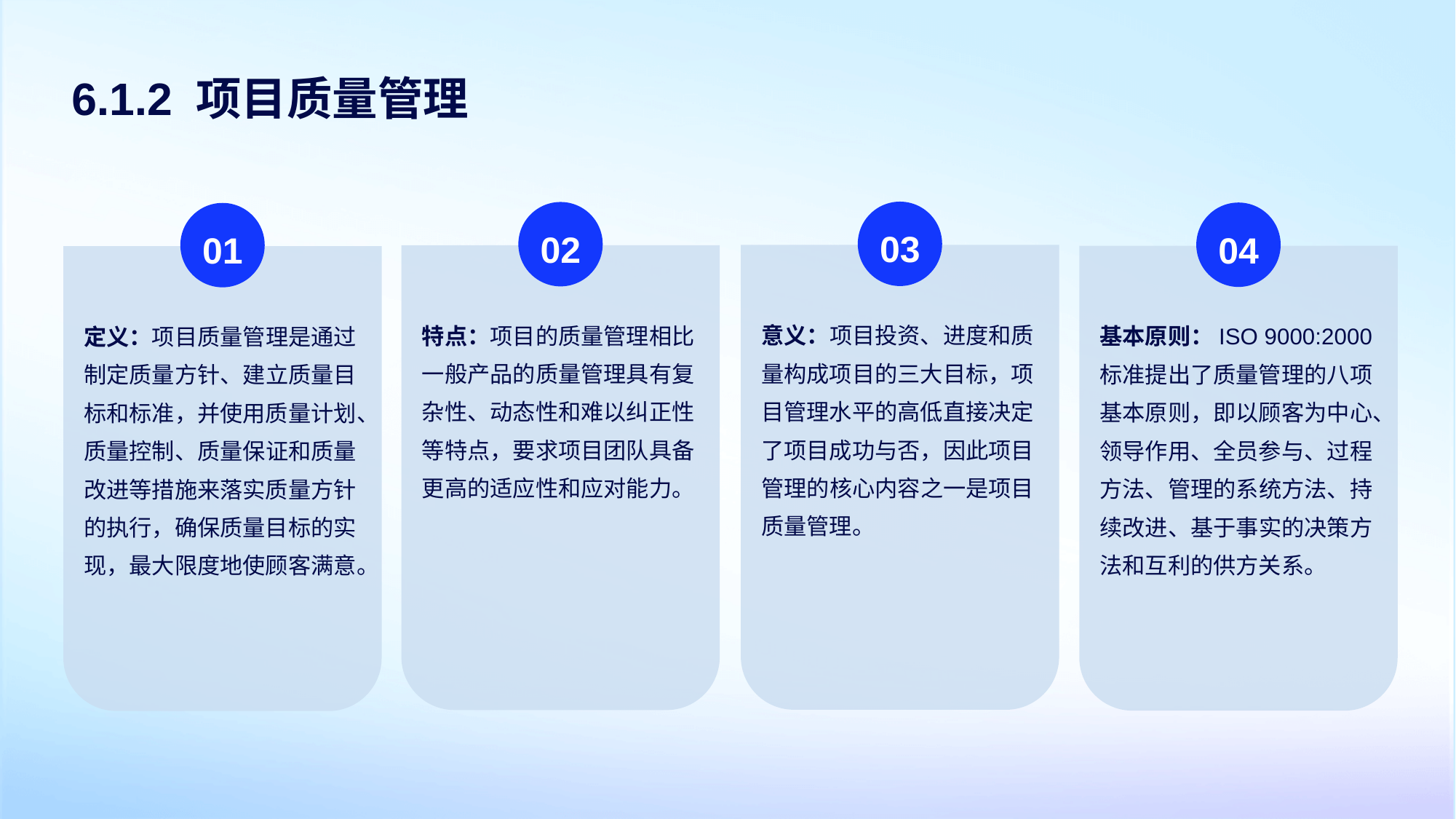

6.1.2 项目质量管理
03
02

04

01

意义：项目投资、进度和质量构成项目的三大目标，项目管理水平的高低直接决定了项目成功与否，因此项目管理的核心内容之一是项目质量管理。
特点：项目的质量管理相比一般产品的质量管理具有复杂性、动态性和难以纠正性等特点，要求项目团队具备更高的适应性和应对能力。
基本原则：ISO 9000:2000标准提出了质量管理的八项基本原则，即以顾客为中心、领导作用、全员参与、过程方法、管理的系统方法、持续改进、基于事实的决策方法和互利的供方关系。
定义：项目质量管理是通过制定质量方针、建立质量目标和标准，并使用质量计划、质量控制、质量保证和质量改进等措施来落实质量方针的执行，确保质量目标的实现，最大限度地使顾客满意。